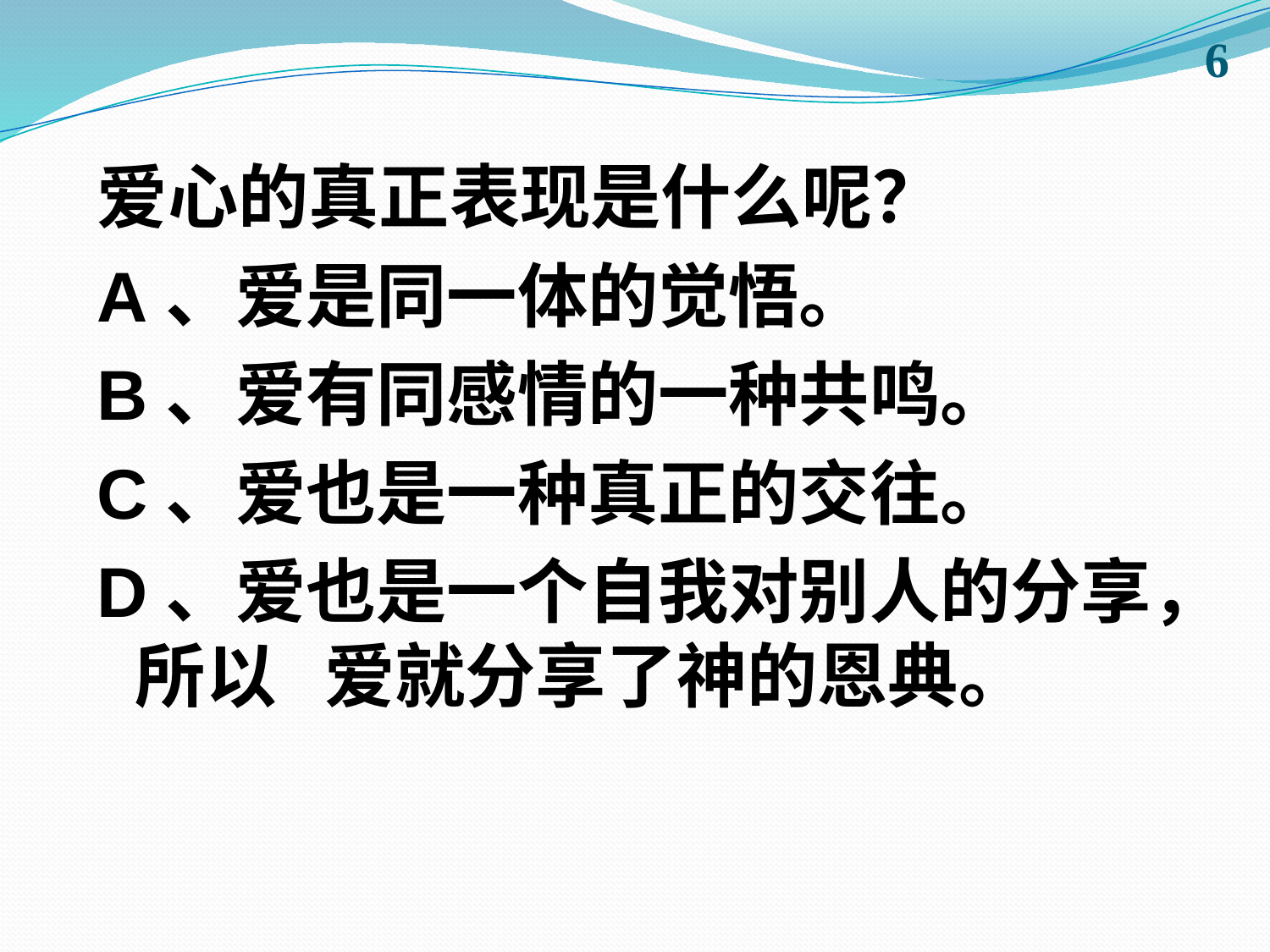

6
爱心的真正表现是什么呢？
A、爱是同一体的觉悟。
B、爱有同感情的一种共鸣。
C、爱也是一种真正的交往。
D、爱也是一个自我对别人的分享，所以   爱就分享了神的恩典。